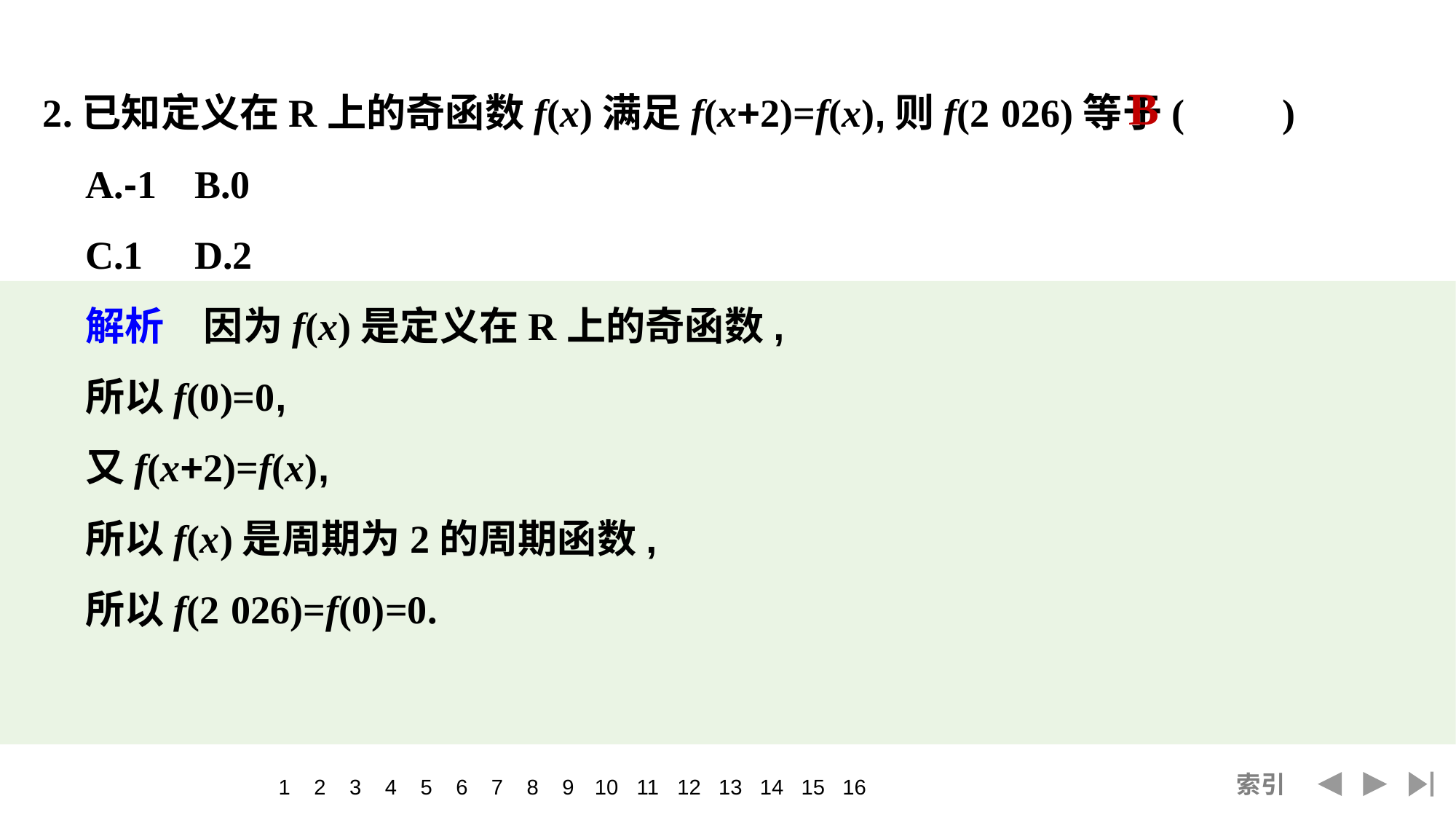

2.已知定义在R上的奇函数f(x)满足f(x+2)=f(x),则f(2 026)等于(　　)
	A.-1	B.0
	C.1	D.2
	解析　因为f(x)是定义在R上的奇函数,
	所以f(0)=0,
	又f(x+2)=f(x),
	所以f(x)是周期为2的周期函数,
	所以f(2 026)=f(0)=0.
B